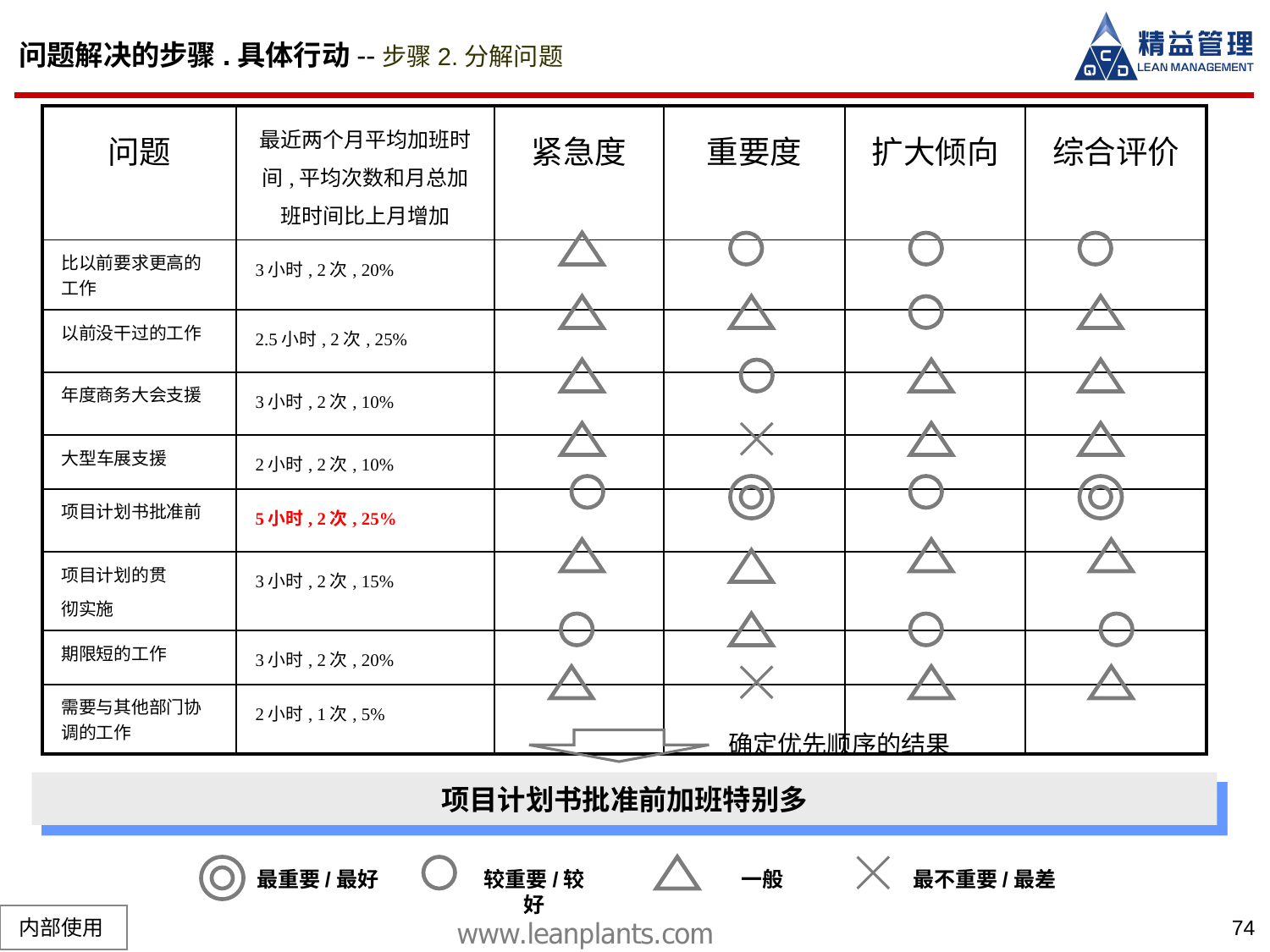

问题解决的步骤.具体行动--步骤2.分解问题
| 问题 | 最近两个月平均加班时间,平均次数和月总加班时间比上月增加 | 紧急度 | 重要度 | 扩大倾向 | 综合评价 |
| --- | --- | --- | --- | --- | --- |
| 比以前要求更高的工作 | 3小时, 2次, 20% |  |  |  |  |
| 以前没干过的工作 | 2.5小时, 2次, 25% |  |  |  |  |
| 年度商务大会支援 | 3小时, 2次, 10% |  |  |  |  |
| 大型车展支援 | 2小时, 2次, 10% |  |  |  |  |
| 项目计划书批准前 | 5小时, 2次, 25% |  |  |  |  |
| 项目计划的贯 彻实施 | 3小时, 2次, 15% |  |  |  |  |
| 期限短的工作 | 3小时, 2次, 20% |  |  |  |  |
| 需要与其他部门协调的工作 | 2小时, 1次, 5% |  |  |  |  |

确定优先顺序的结果

项目计划书批准前加班特别多

最重要/最好

较重要/较好

一般
最不重要/最差
内部使用